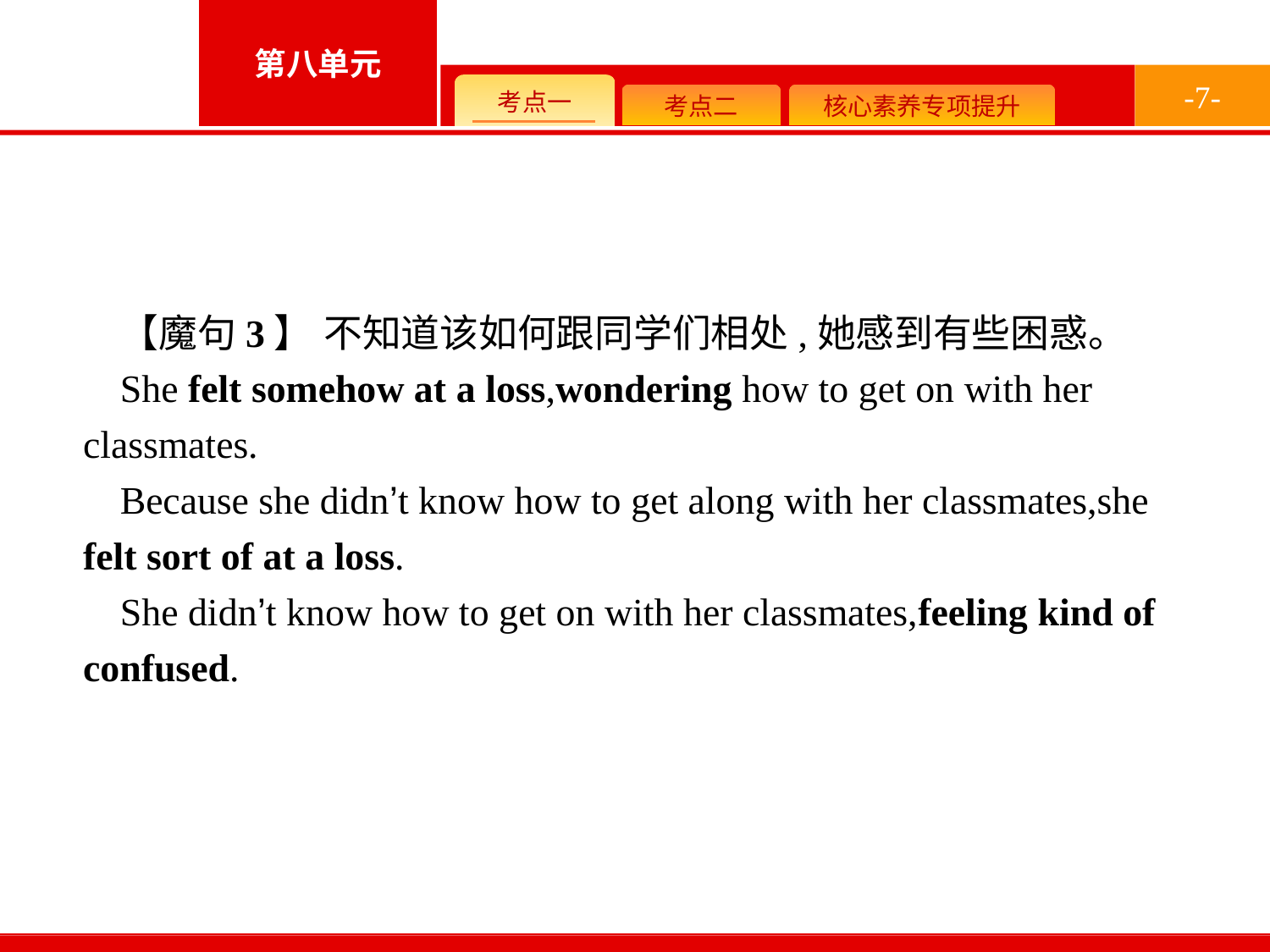

-7-
【魔句3】 不知道该如何跟同学们相处,她感到有些困惑。
She felt somehow at a loss,wondering how to get on with her classmates.
Because she didn’t know how to get along with her classmates,she felt sort of at a loss.
She didn’t know how to get on with her classmates,feeling kind of confused.